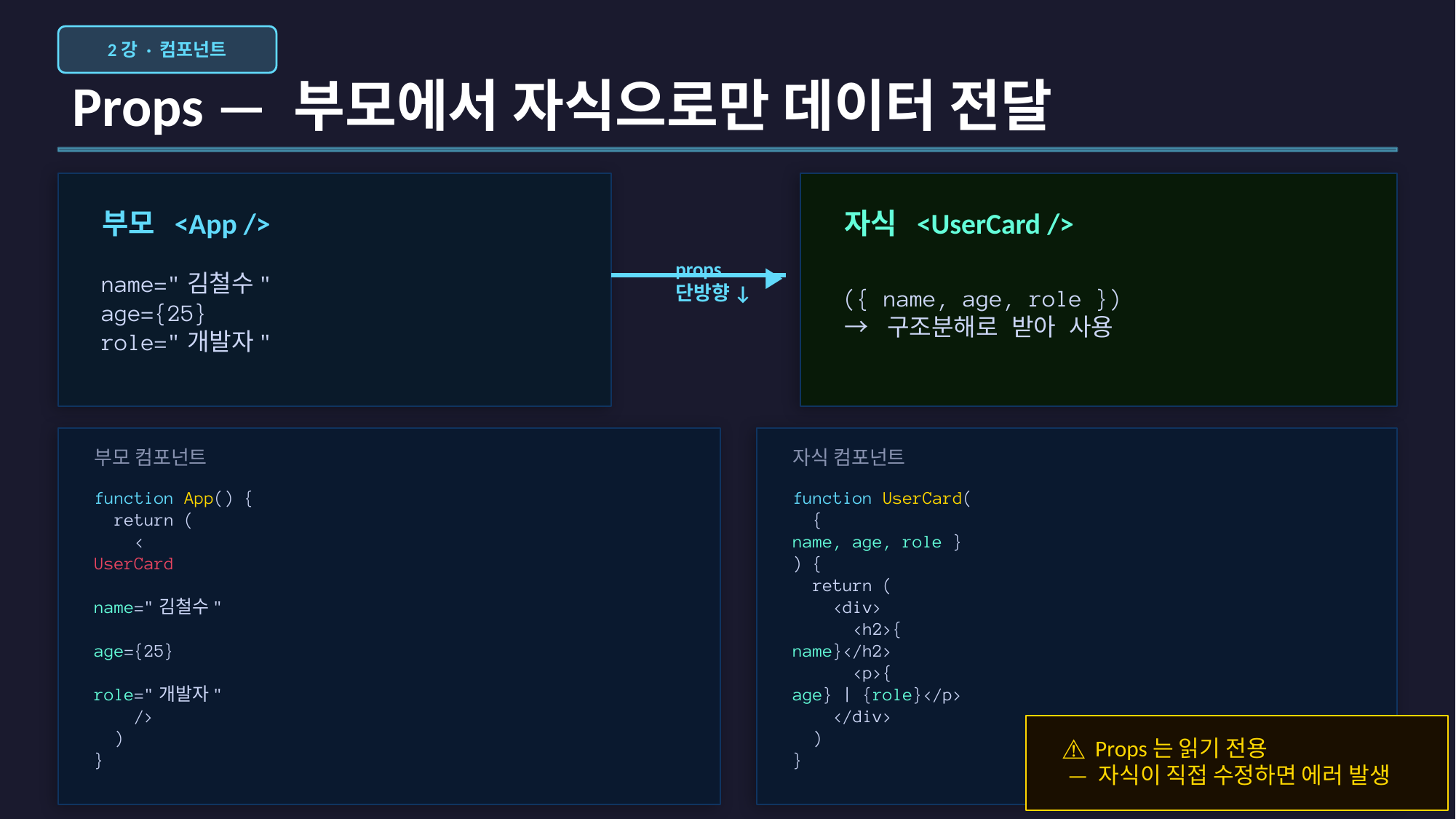

2강 · 컴포넌트
Props — 부모에서 자식으로만 데이터 전달

부모  <App />
자식  <UserCard />
props
      단방향 ↓
name="김철수"
age={25}
role="개발자"
({ name, age, role })
→ 구조분해로 받아 사용
▶

부모 컴포넌트
자식 컴포넌트
function App() {
  return (
    <
UserCard

name="김철수"

age={25}

role="개발자"
    />
  )
}
function UserCard(
  {
name, age, role }
) {
  return (
    <div>
      <h2>{
name}</h2>
      <p>{
age} | {role}</p>
    </div>
  )
}

⚠️  Props는 읽기 전용
 — 자식이 직접 수정하면 에러 발생